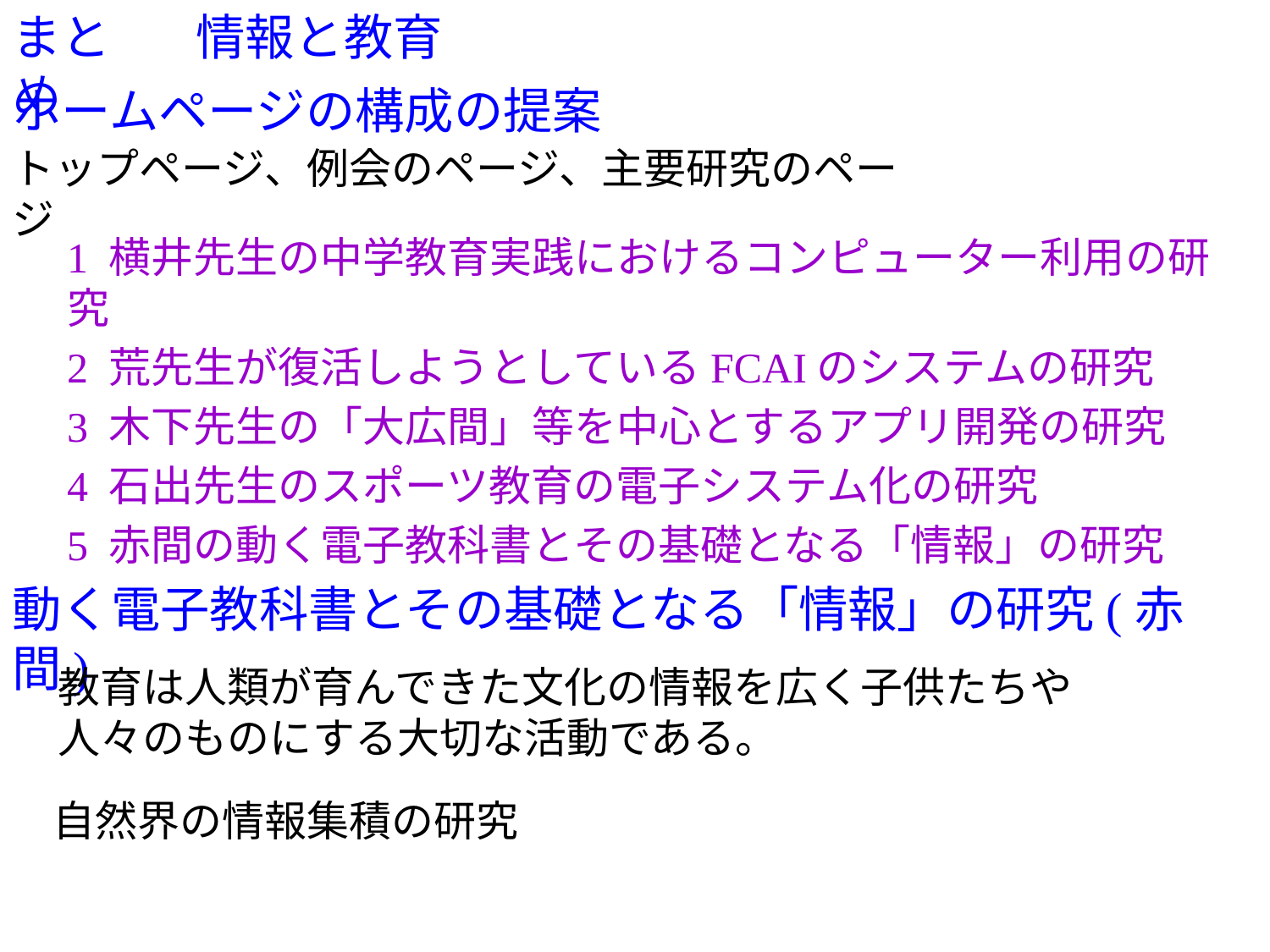

まとめ
情報と教育
ホームページの構成の提案
トップページ、例会のページ、主要研究のページ
1 横井先生の中学教育実践におけるコンピューター利用の研究
2 荒先生が復活しようとしているFCAIのシステムの研究
3 木下先生の「大広間」等を中心とするアプリ開発の研究
4 石出先生のスポーツ教育の電子システム化の研究
5 赤間の動く電子教科書とその基礎となる「情報」の研究
動く電子教科書とその基礎となる「情報」の研究(赤間)
教育は人類が育んできた文化の情報を広く子供たちや
人々のものにする大切な活動である。
自然界の情報集積の研究